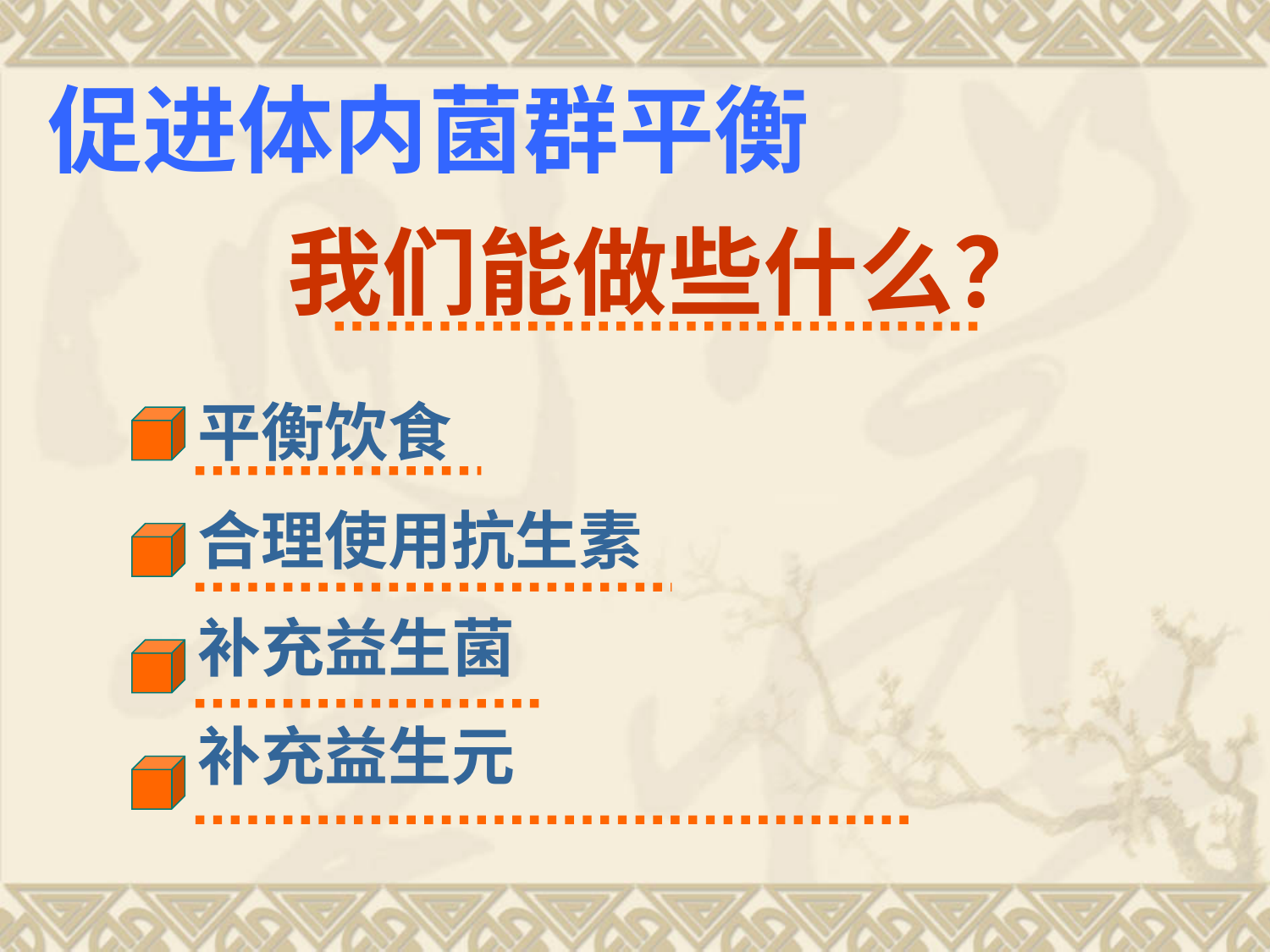

促进体内菌群平衡

我们能做些什么？

平衡饮食
合理使用抗生素
补充益生菌
补充益生元